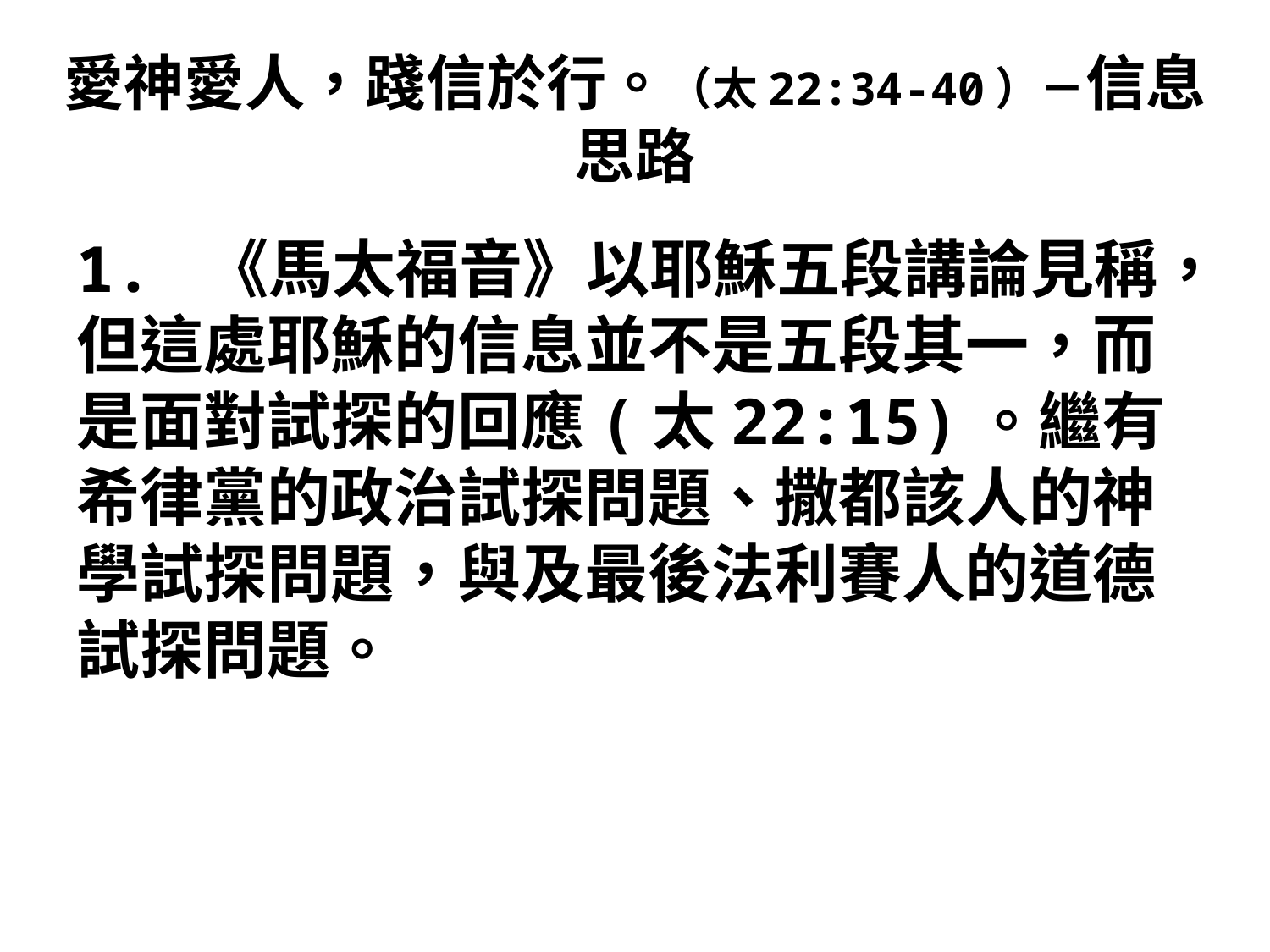

# 愛神愛人，踐信於行。（太22:34-40）－信息思路
1. 《馬太福音》以耶穌五段講論見稱，但這處耶穌的信息並不是五段其一，而是面對試探的回應(太22:15)。繼有希律黨的政治試探問題、撒都該人的神學試探問題，與及最後法利賽人的道德試探問題。